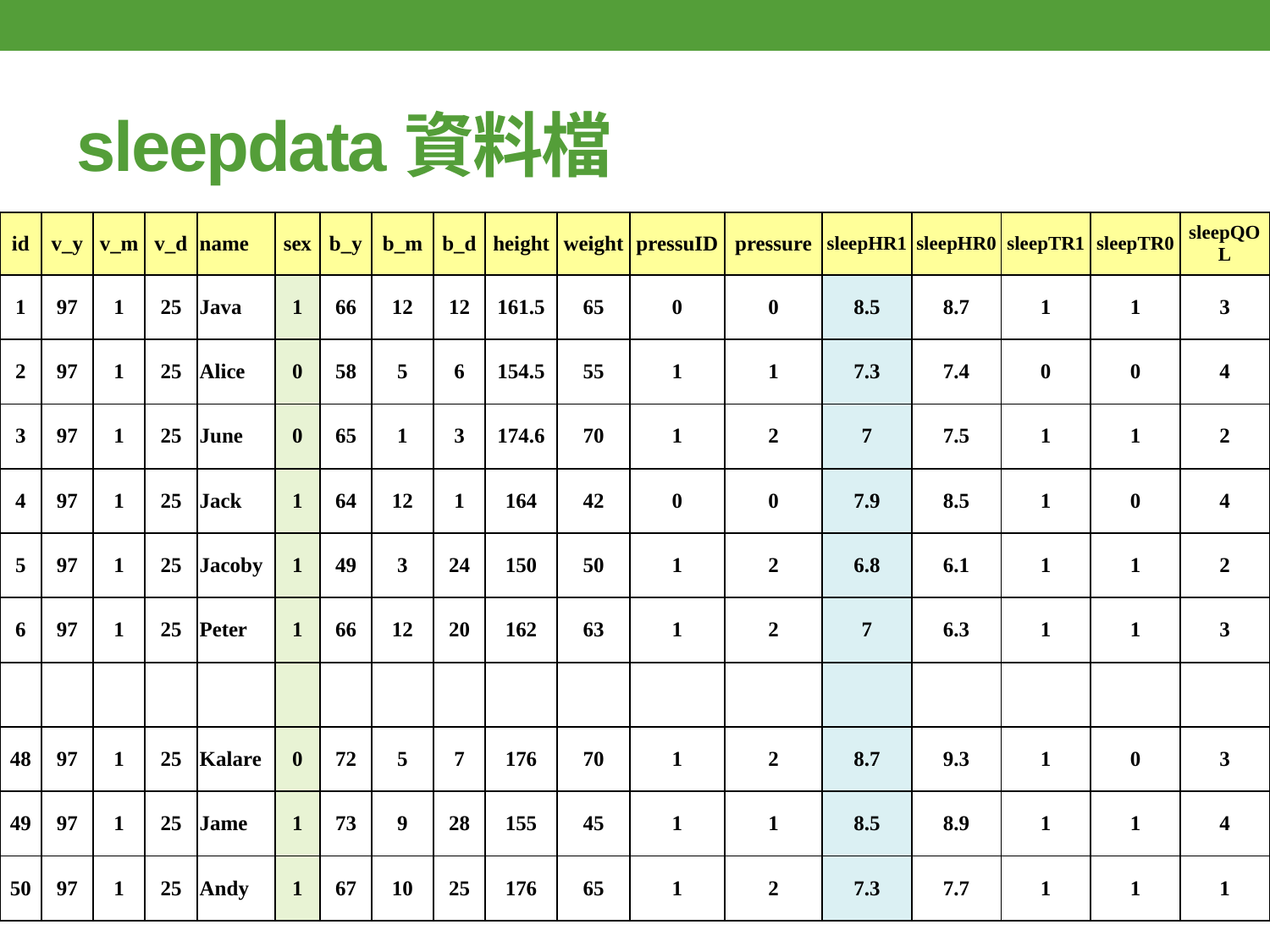

# sleepdata資料檔
| id | v\_y | v\_m | v\_d | name | sex | b\_y | b\_m | b\_d | height | weight | pressuID | pressure | sleepHR1 | sleepHR0 | sleepTR1 | sleepTR0 | sleepQOL |
| --- | --- | --- | --- | --- | --- | --- | --- | --- | --- | --- | --- | --- | --- | --- | --- | --- | --- |
| 1 | 97 | 1 | 25 | Java | 1 | 66 | 12 | 12 | 161.5 | 65 | 0 | 0 | 8.5 | 8.7 | 1 | 1 | 3 |
| 2 | 97 | 1 | 25 | Alice | 0 | 58 | 5 | 6 | 154.5 | 55 | 1 | 1 | 7.3 | 7.4 | 0 | 0 | 4 |
| 3 | 97 | 1 | 25 | June | 0 | 65 | 1 | 3 | 174.6 | 70 | 1 | 2 | 7 | 7.5 | 1 | 1 | 2 |
| 4 | 97 | 1 | 25 | Jack | 1 | 64 | 12 | 1 | 164 | 42 | 0 | 0 | 7.9 | 8.5 | 1 | 0 | 4 |
| 5 | 97 | 1 | 25 | Jacoby | 1 | 49 | 3 | 24 | 150 | 50 | 1 | 2 | 6.8 | 6.1 | 1 | 1 | 2 |
| 6 | 97 | 1 | 25 | Peter | 1 | 66 | 12 | 20 | 162 | 63 | 1 | 2 | 7 | 6.3 | 1 | 1 | 3 |
|  |  |  |  |  |  |  |  |  |  |  |  |  |  |  |  |  |  |
| 48 | 97 | 1 | 25 | Kalare | 0 | 72 | 5 | 7 | 176 | 70 | 1 | 2 | 8.7 | 9.3 | 1 | 0 | 3 |
| 49 | 97 | 1 | 25 | Jame | 1 | 73 | 9 | 28 | 155 | 45 | 1 | 1 | 8.5 | 8.9 | 1 | 1 | 4 |
| 50 | 97 | 1 | 25 | Andy | 1 | 67 | 10 | 25 | 176 | 65 | 1 | 2 | 7.3 | 7.7 | 1 | 1 | 1 |